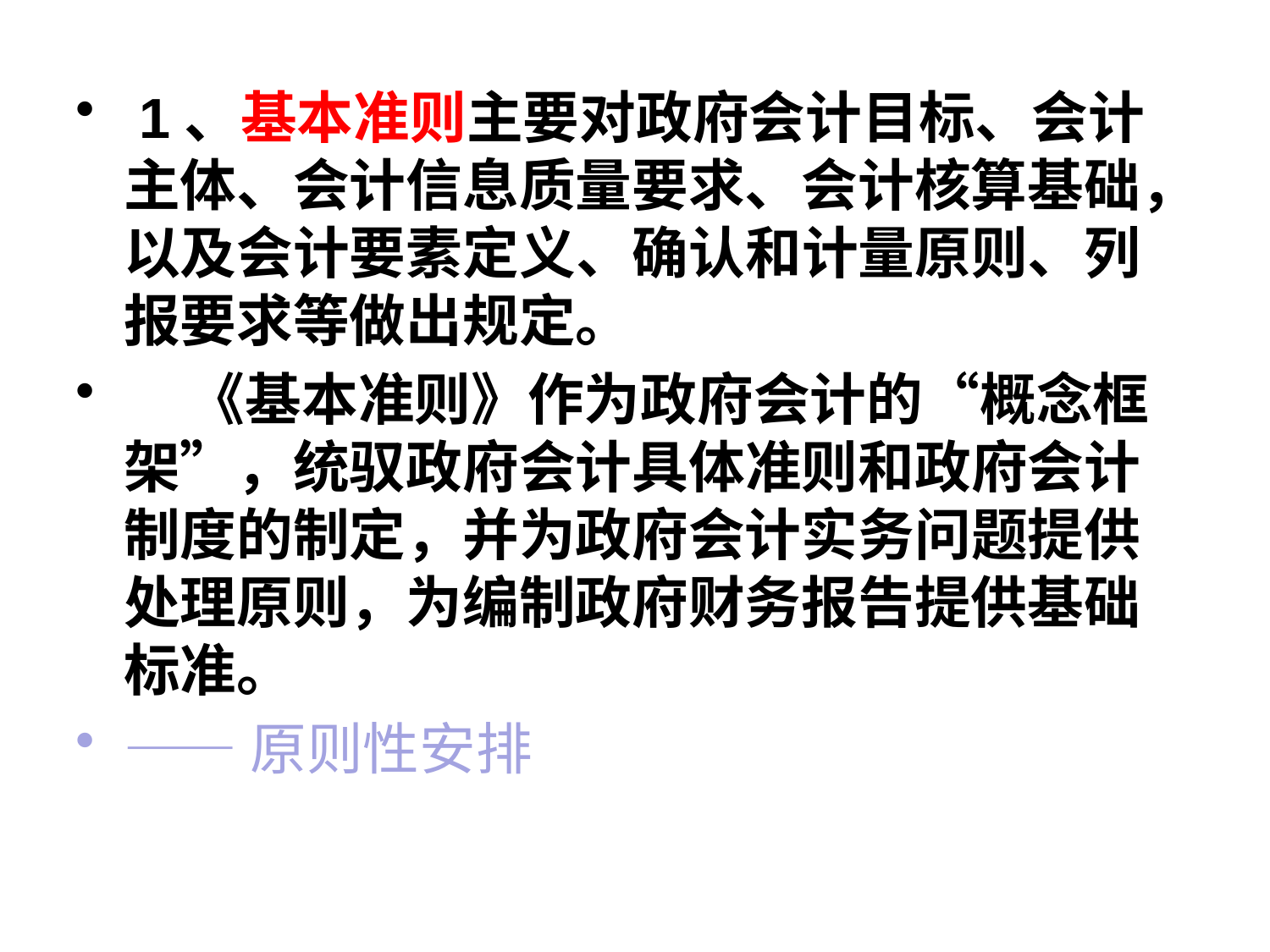

1、基本准则主要对政府会计目标、会计主体、会计信息质量要求、会计核算基础，以及会计要素定义、确认和计量原则、列报要求等做出规定。
    《基本准则》作为政府会计的“概念框架”，统驭政府会计具体准则和政府会计制度的制定，并为政府会计实务问题提供处理原则，为编制政府财务报告提供基础标准。
——原则性安排